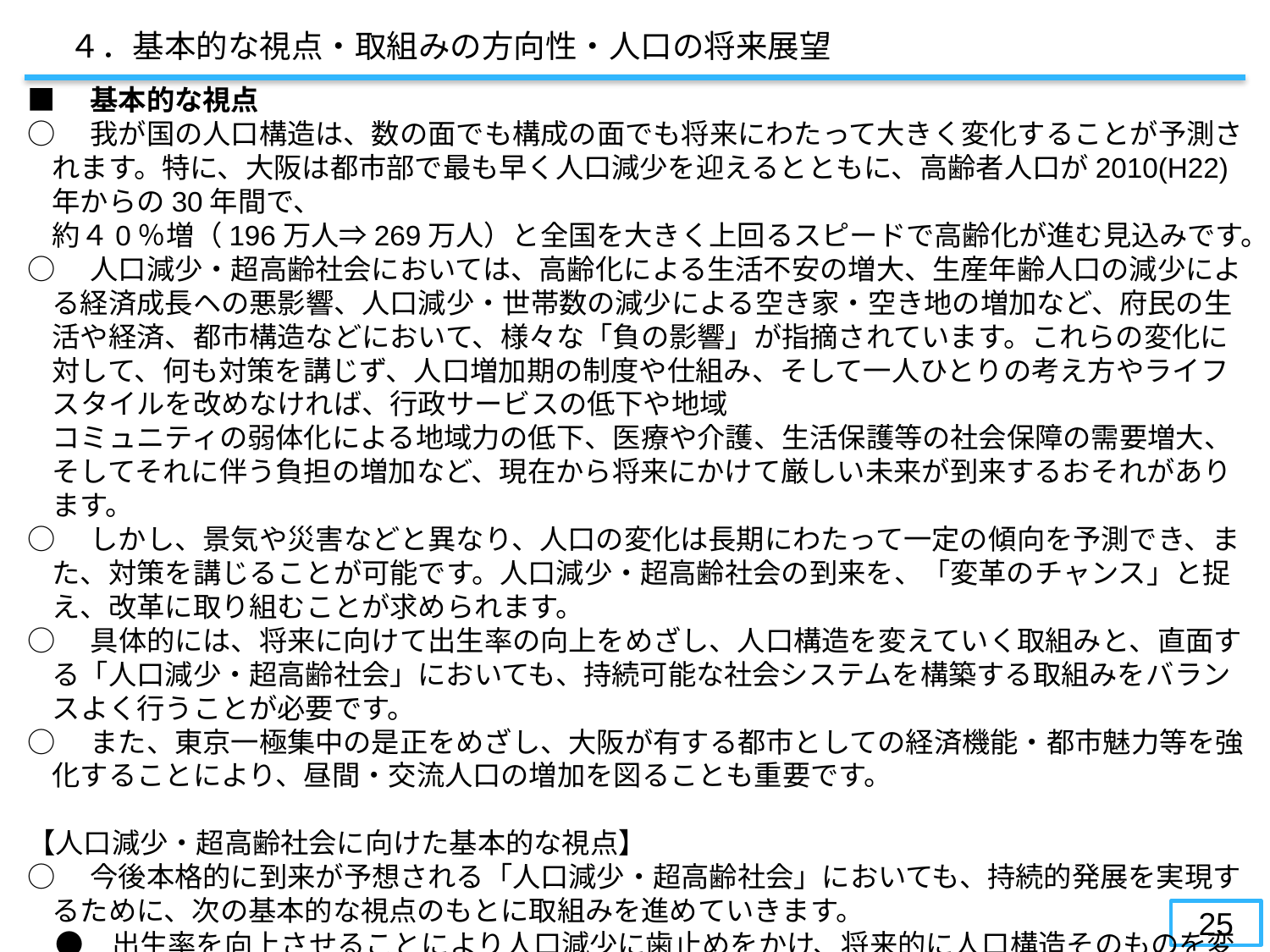

４．基本的な視点・取組みの方向性・人口の将来展望
■　基本的な視点
○　我が国の人口構造は、数の面でも構成の面でも将来にわたって大きく変化することが予測されます。特に、大阪は都市部で最も早く人口減少を迎えるとともに、高齢者人口が2010(H22)年からの30年間で、
約４0％増（196万人⇒269万人）と全国を大きく上回るスピードで高齢化が進む見込みです。
○　人口減少・超高齢社会においては、高齢化による生活不安の増大、生産年齢人口の減少による経済成長ヘの悪影響、人口減少・世帯数の減少による空き家・空き地の増加など、府民の生活や経済、都市構造などにおいて、様々な「負の影響」が指摘されています。これらの変化に対して、何も対策を講じず、人口増加期の制度や仕組み、そして一人ひとりの考え方やライフスタイルを改めなければ、行政サービスの低下や地域
コミュニティの弱体化による地域力の低下、医療や介護、生活保護等の社会保障の需要増大、そしてそれに伴う負担の増加など、現在から将来にかけて厳しい未来が到来するおそれがあります。
○　しかし、景気や災害などと異なり、人口の変化は長期にわたって一定の傾向を予測でき、また、対策を講じることが可能です。人口減少・超高齢社会の到来を、「変革のチャンス」と捉え、改革に取り組むことが求められます。
○　具体的には、将来に向けて出生率の向上をめざし、人口構造を変えていく取組みと、直面する「人口減少・超高齢社会」においても、持続可能な社会システムを構築する取組みをバランスよく行うことが必要です。
○　また、東京一極集中の是正をめざし、大阪が有する都市としての経済機能・都市魅力等を強化することにより、昼間・交流人口の増加を図ることも重要です。

【人口減少・超高齢社会に向けた基本的な視点】
○　今後本格的に到来が予想される「人口減少・超高齢社会」においても、持続的発展を実現するために、次の基本的な視点のもとに取組みを進めていきます。
　●　出生率を向上させることにより人口減少に歯止めをかけ、将来的に人口構造そのものを変えていく。
　●　今後の人口減少・超高齢社会に的確に対応するため、若者・女性・高齢者・障がい者などすべての人が活躍できる効率的かつ効果的な社会システムを構築する。
　●　都市としての経済機能や魅力を高め、活気あふれる「大阪」を実現する。
25